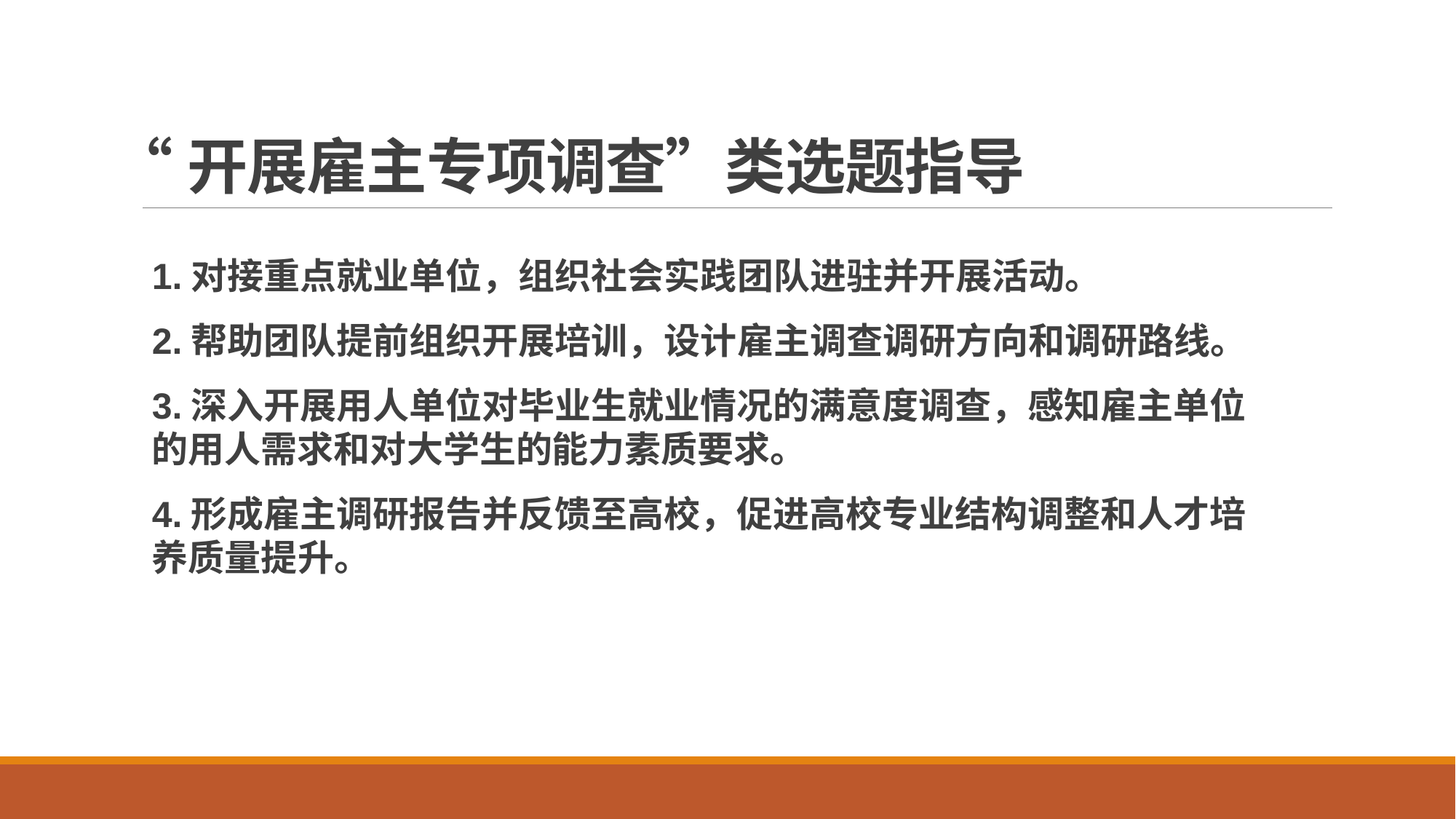

# “开展雇主专项调查”类选题指导
1.对接重点就业单位，组织社会实践团队进驻并开展活动。
2.帮助团队提前组织开展培训，设计雇主调查调研方向和调研路线。
3.深入开展用人单位对毕业生就业情况的满意度调查，感知雇主单位的用人需求和对大学生的能力素质要求。
4.形成雇主调研报告并反馈至高校，促进高校专业结构调整和人才培养质量提升。